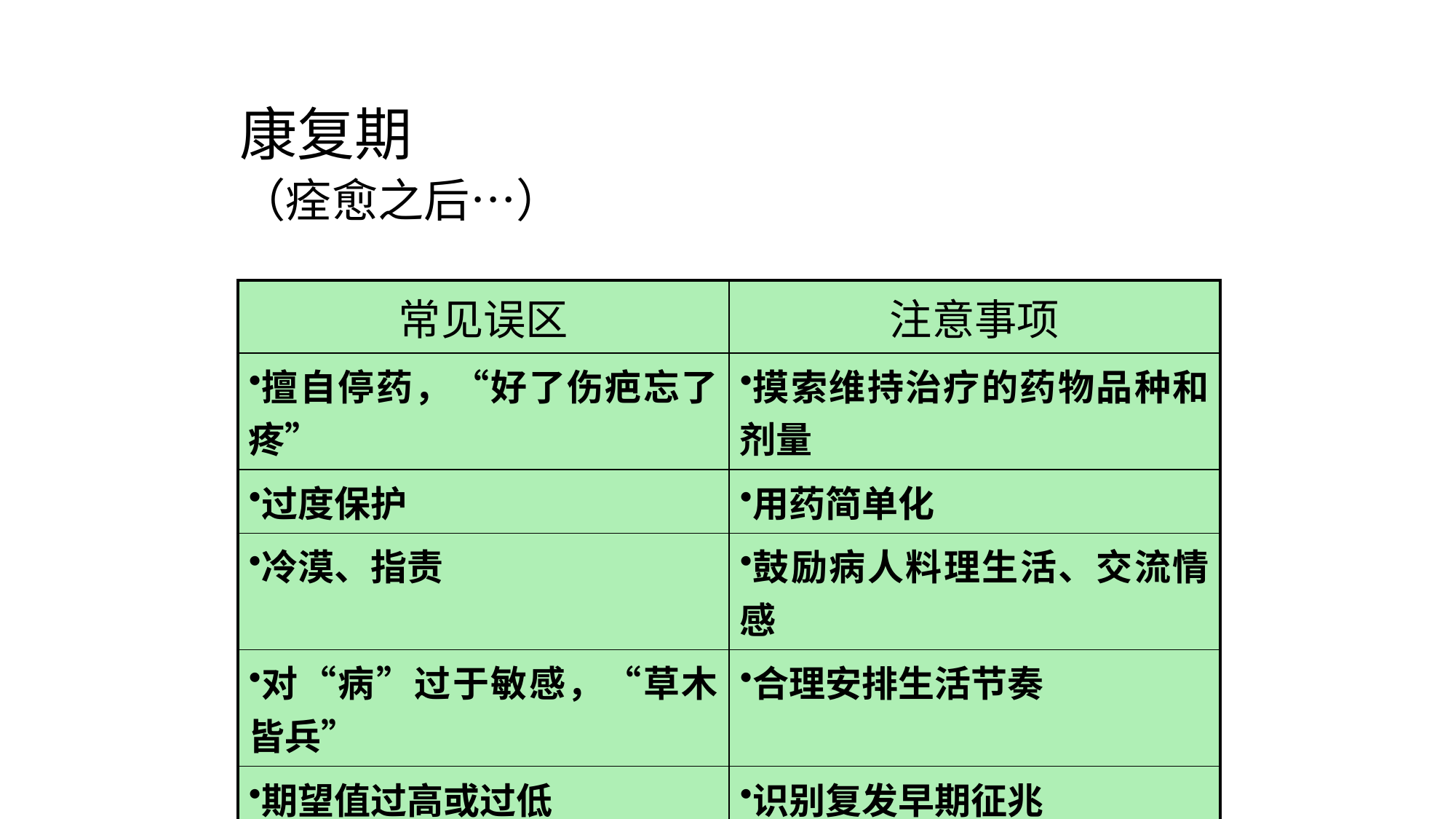

# 康复期 （痊愈之后…）
| 常见误区 | 注意事项 |
| --- | --- |
| 擅自停药，“好了伤疤忘了疼” | 摸索维持治疗的药物品种和剂量 |
| 过度保护 | 用药简单化 |
| 冷漠、指责 | 鼓励病人料理生活、交流情感 |
| 对“病”过于敏感，“草木皆兵” | 合理安排生活节奏 |
| 期望值过高或过低 | 识别复发早期征兆 |
73